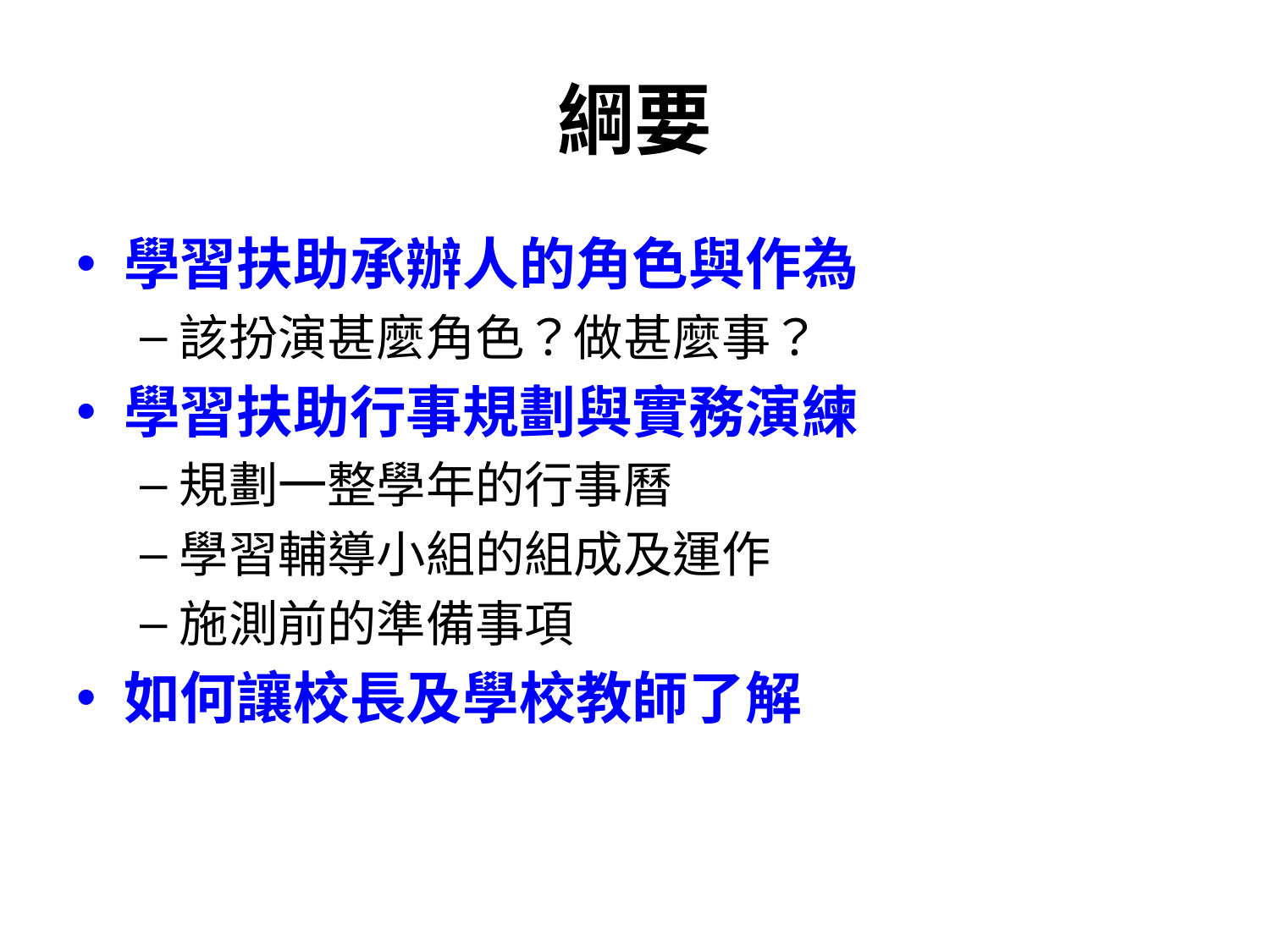

# 綱要
學習扶助承辦人的角色與作為
該扮演甚麼角色？做甚麼事？
學習扶助行事規劃與實務演練
規劃一整學年的行事曆
學習輔導小組的組成及運作
施測前的準備事項
如何讓校長及學校教師了解